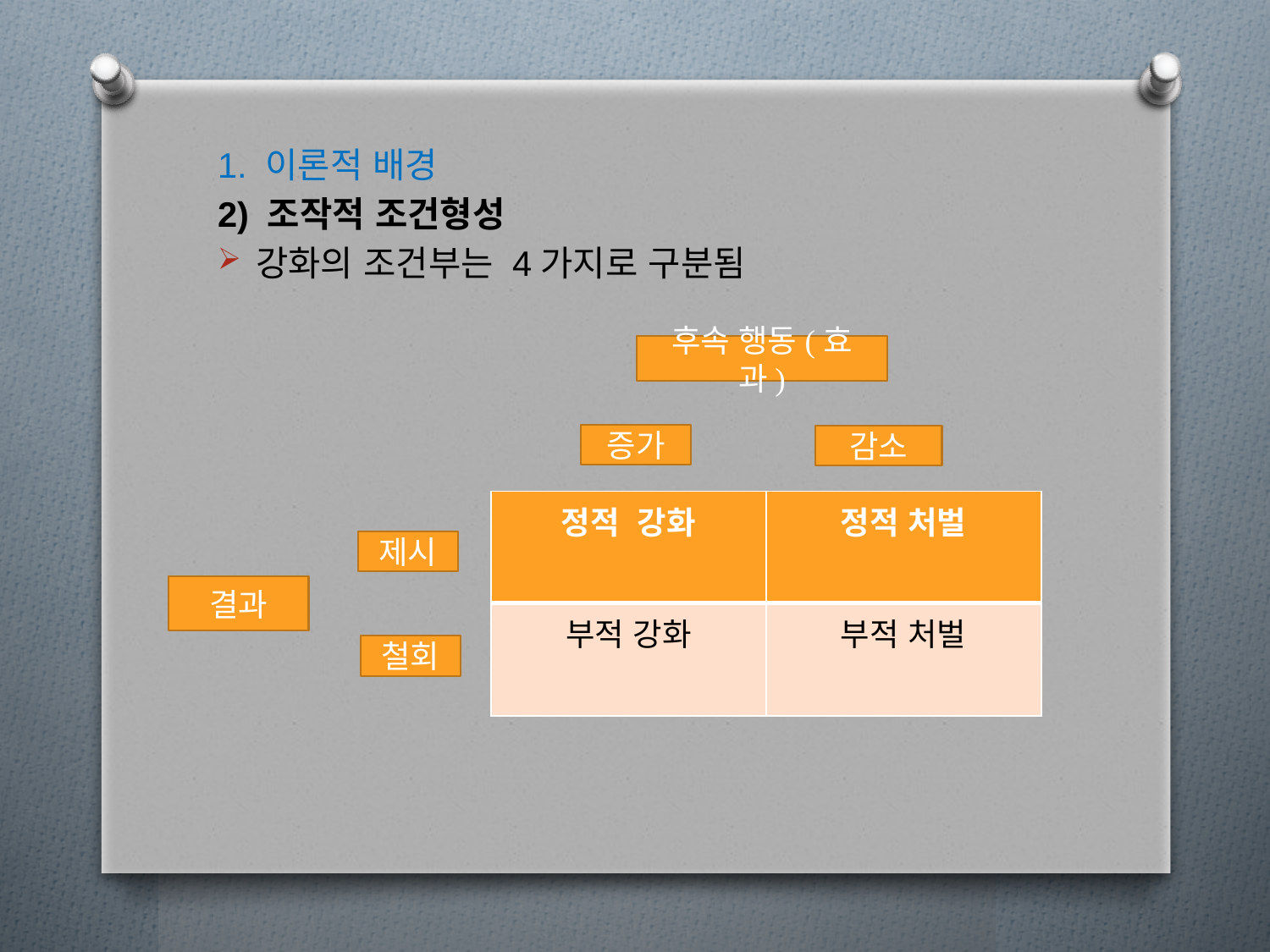

1. 이론적 배경
2) 조작적 조건형성
강화의 조건부는 4가지로 구분됨

후속 행동(효과)
증가
감소
| 정적 강화 | 정적 처벌 |
| --- | --- |
| 부적 강화 | 부적 처벌 |
제시
결과
철회